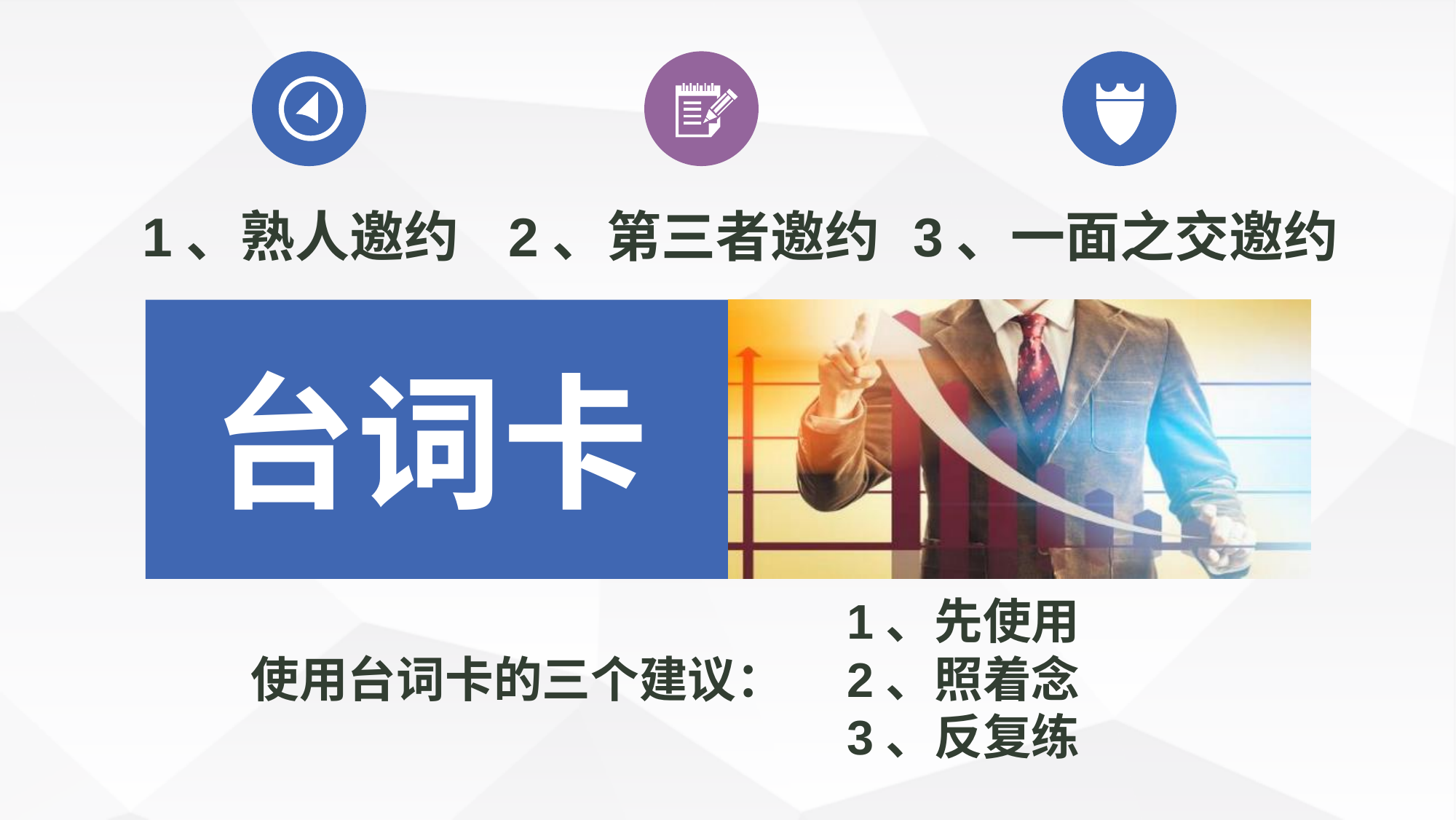

1、熟人邀约
2、第三者邀约
3、一面之交邀约

台词卡
1、先使用
2、照着念
3、反复练
使用台词卡的三个建议：